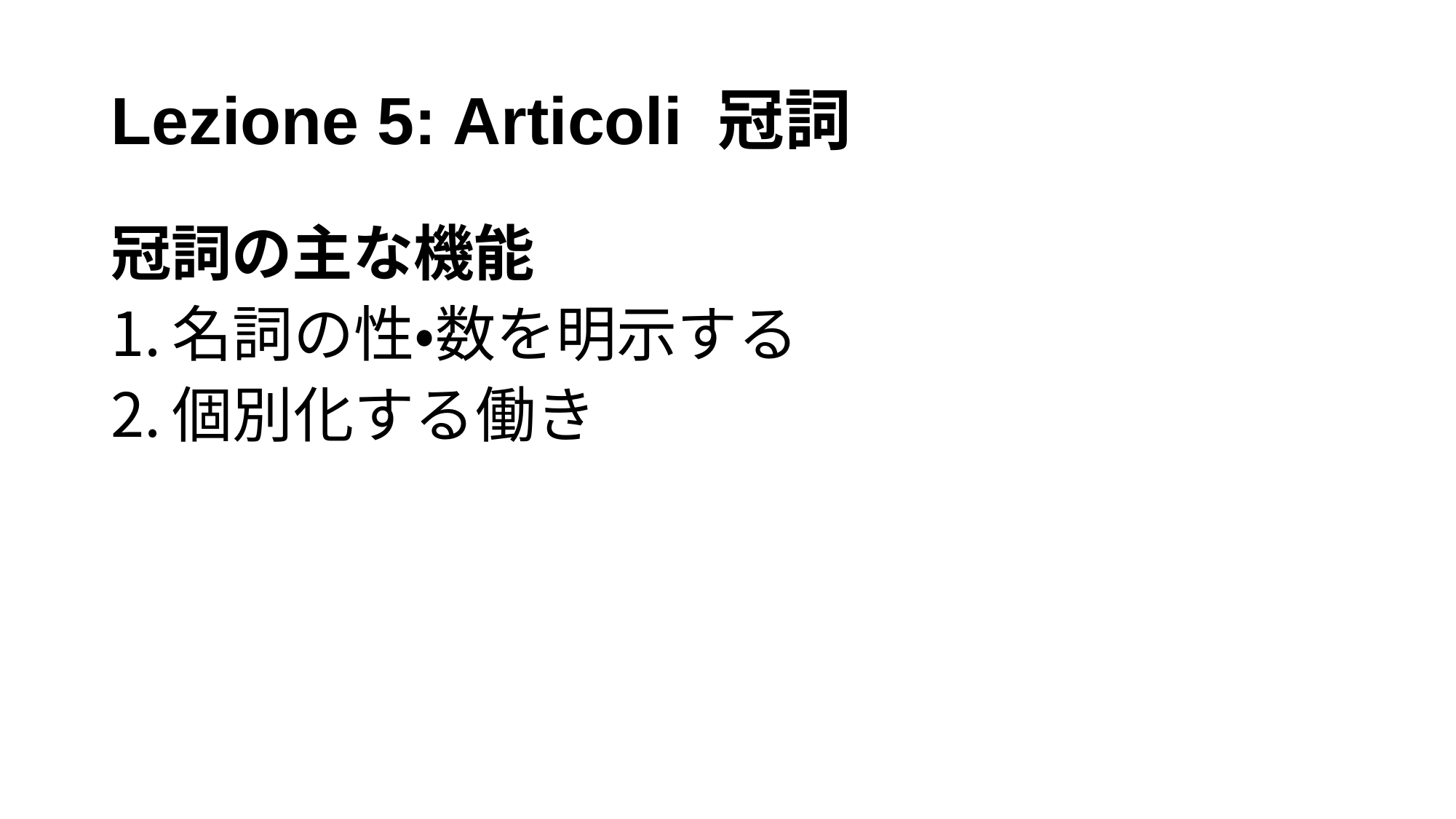

# Lezione 5: Articoli 冠詞
冠詞の主な機能
名詞の性・数を明示する
個別化する働き